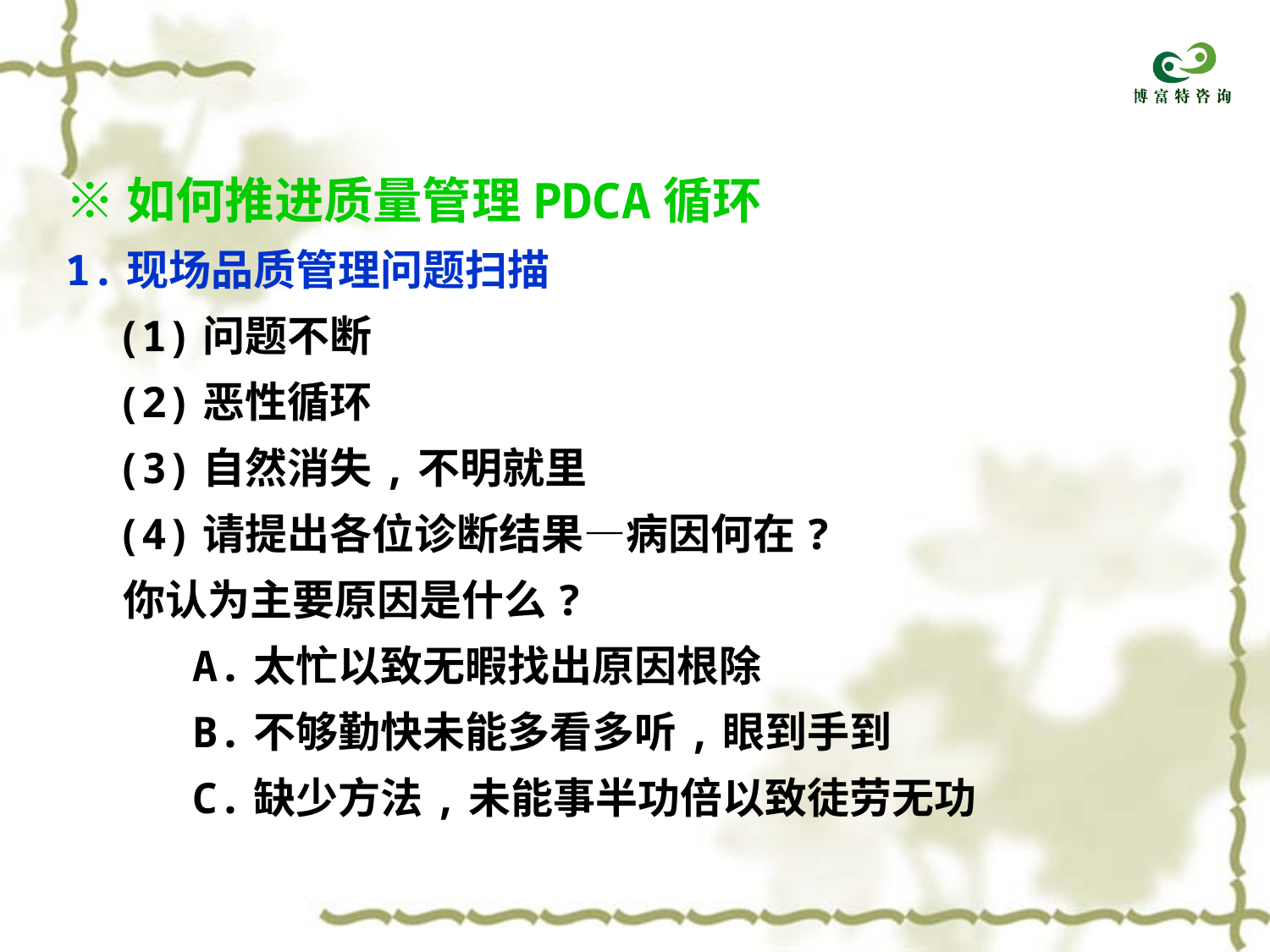

※如何推进质量管理PDCA循环
1.现场品质管理问题扫描
  (1)问题不断
  (2)恶性循环
  (3)自然消失,不明就里
  (4)请提出各位诊断结果—病因何在?
     你认为主要原因是什么?
     A.太忙以致无暇找出原因根除
     B.不够勤快未能多看多听,眼到手到
     C.缺少方法,未能事半功倍以致徒劳无功